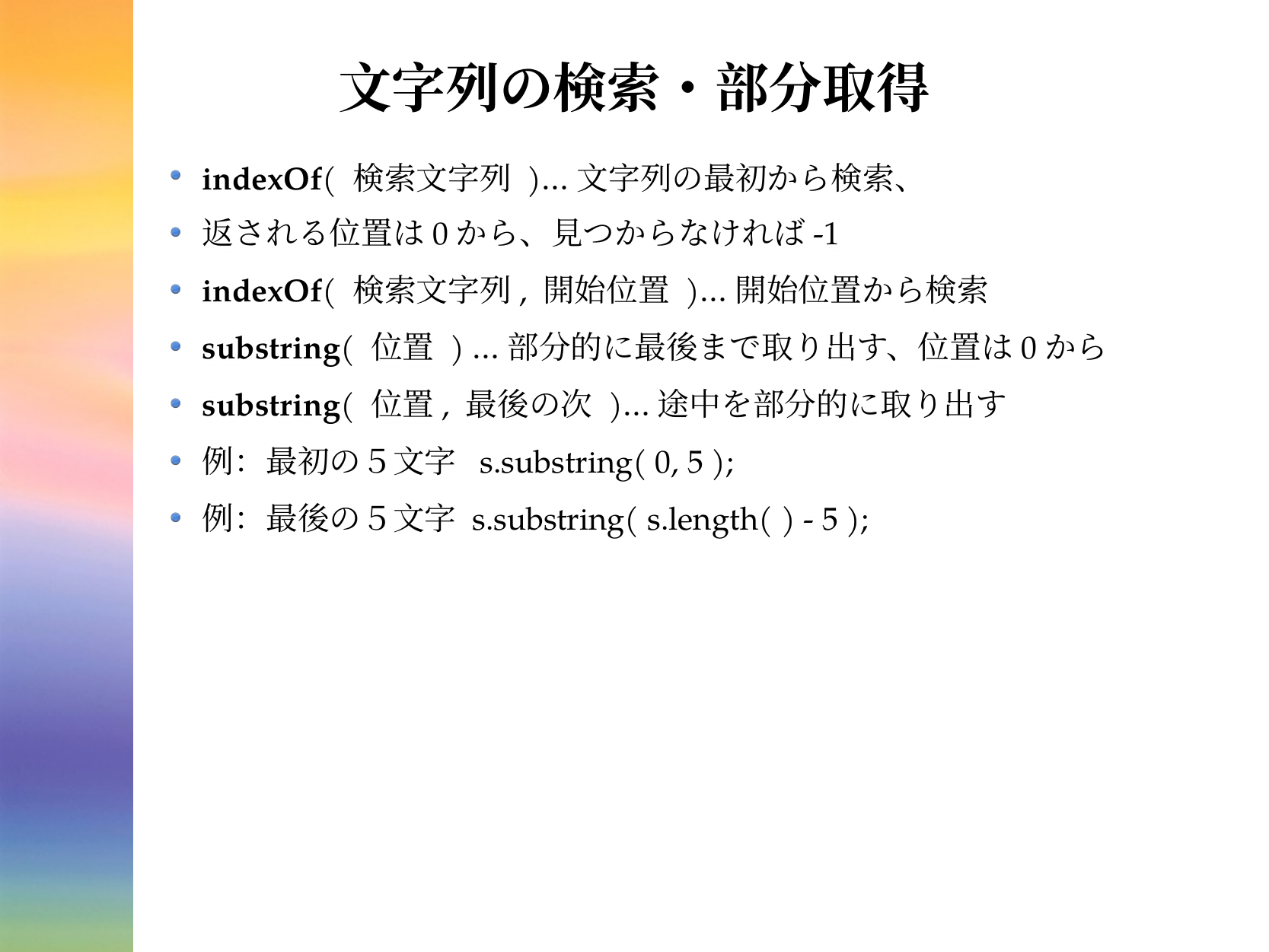

# 文字列の検索・部分取得
indexOf( 検索文字列 )…文字列の最初から検索、
返される位置は0から、見つからなければ-1
indexOf( 検索文字列, 開始位置 )…開始位置から検索
substring( 位置 ) …部分的に最後まで取り出す、位置は0から
substring( 位置, 最後の次 )…途中を部分的に取り出す
例：最初の５文字  s.substring( 0, 5 );
例：最後の５文字 s.substring( s.length( ) - 5 );